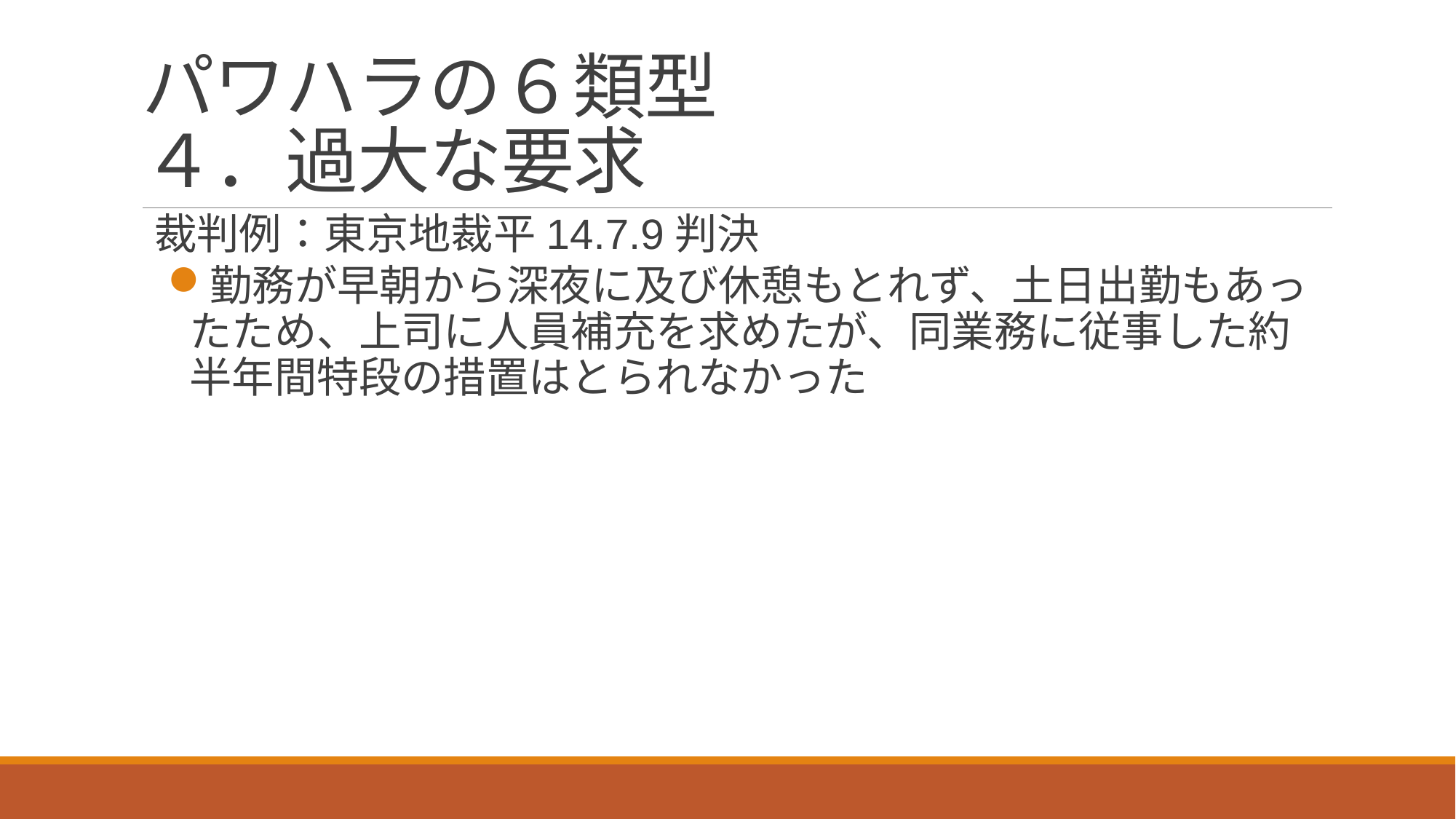

# パワハラの６類型 ４．過大な要求
裁判例：東京地裁平14.7.9判決
勤務が早朝から深夜に及び休憩もとれず、土日出勤もあったため、上司に人員補充を求めたが、同業務に従事した約半年間特段の措置はとられなかった